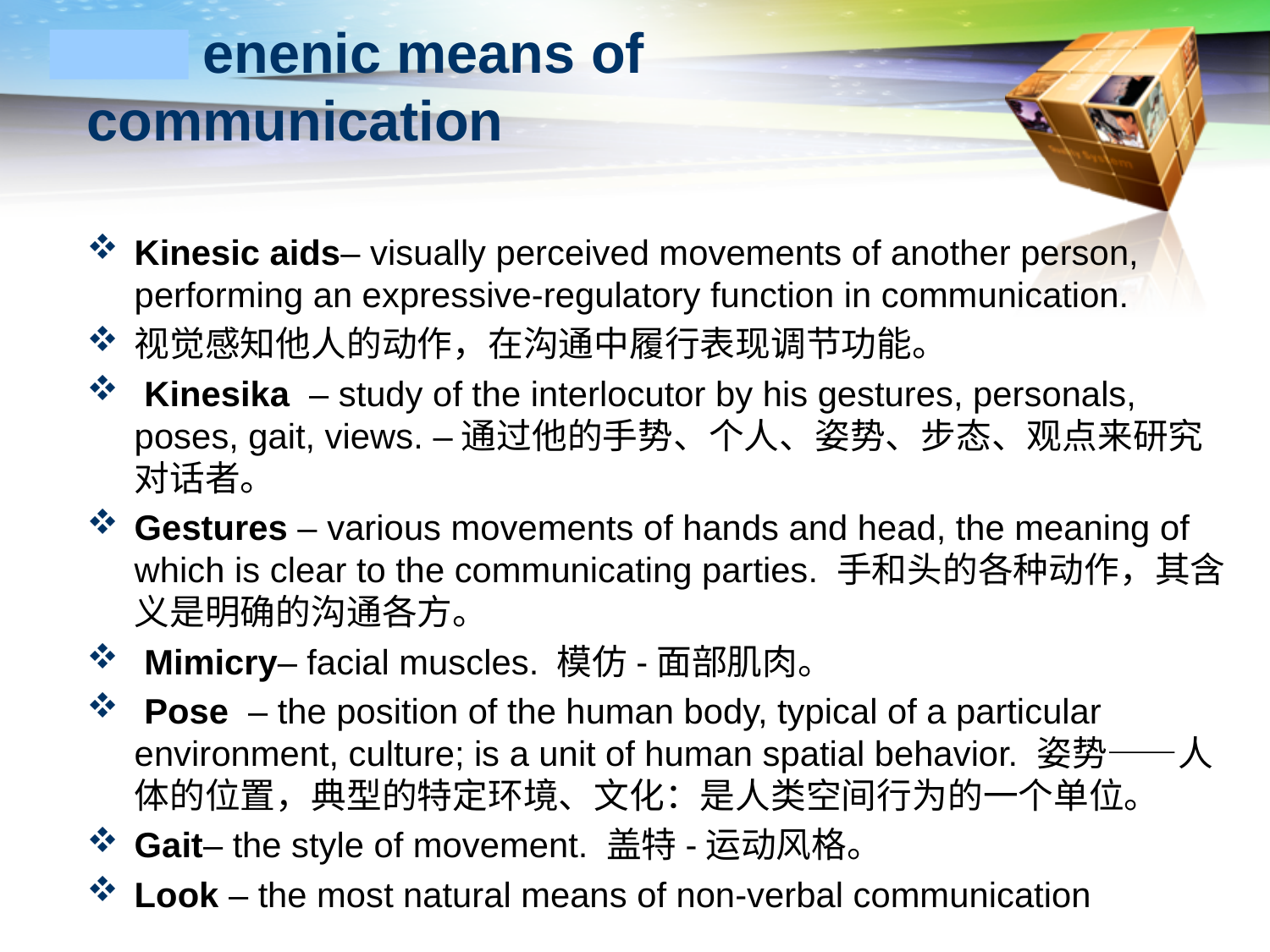

# The enenic means of communication

Kinesic aids– visually perceived movements of another person, performing an expressive-regulatory function in communication.
视觉感知他人的动作，在沟通中履行表现调节功能。
 Kinesika  – study of the interlocutor by his gestures, personals, poses, gait, views. –通过他的手势、个人、姿势、步态、观点来研究对话者。
Gestures – various movements of hands and head, the meaning of which is clear to the communicating parties. 手和头的各种动作，其含义是明确的沟通各方。
 Mimicry– facial muscles. 模仿-面部肌肉。
 Pose  – the position of the human body, typical of a particular environment, culture; is a unit of human spatial behavior. 姿势——人体的位置，典型的特定环境、文化：是人类空间行为的一个单位。
Gait– the style of movement. 盖特-运动风格。
Look – the most natural means of non-verbal communication